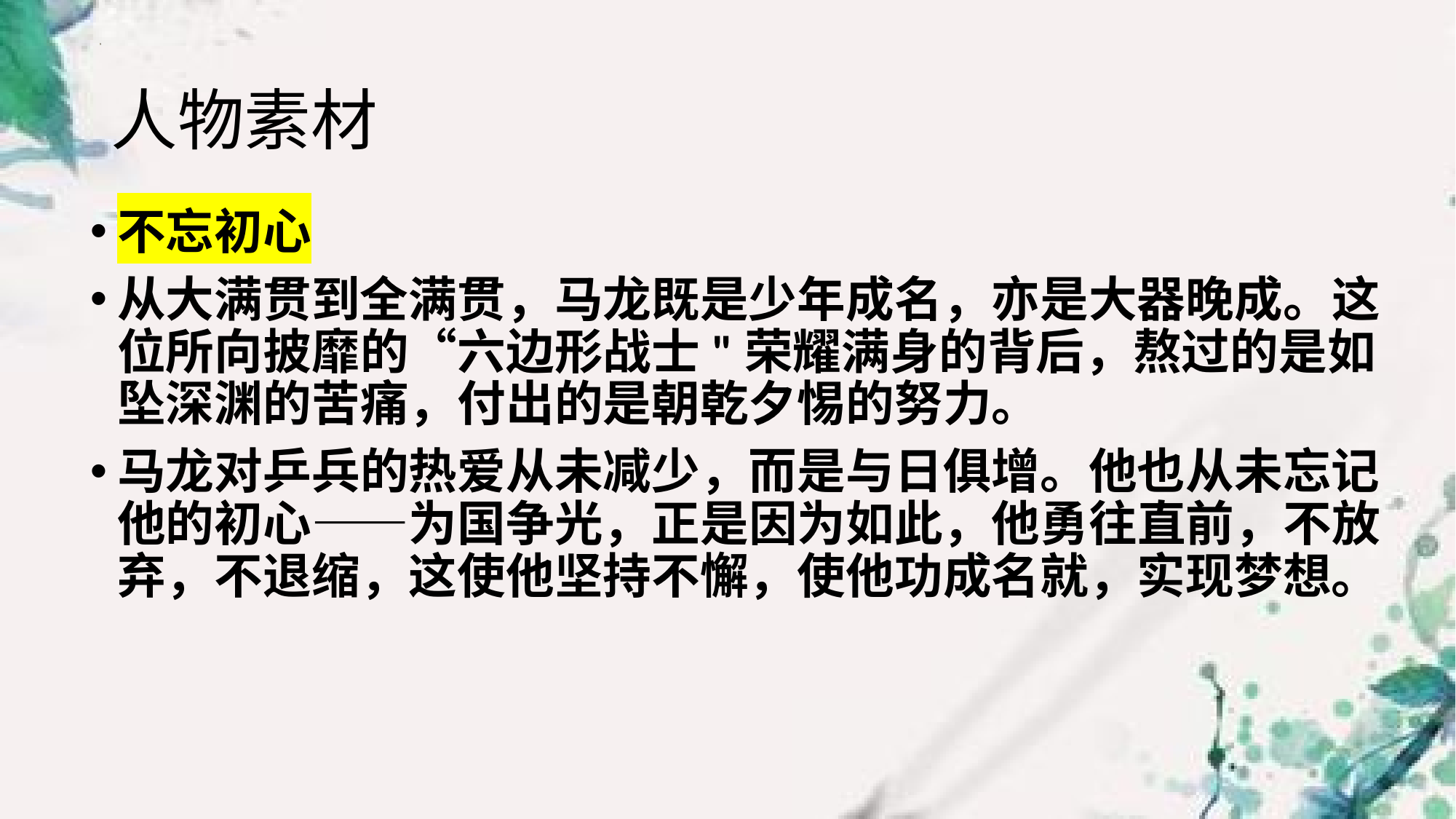

# 人物素材
不忘初心
从大满贯到全满贯，马龙既是少年成名，亦是大器晚成。这位所向披靡的“六边形战士"荣耀满身的背后，熬过的是如坠深渊的苦痛，付出的是朝乾夕惕的努力。
马龙对乒兵的热爱从未减少，而是与日俱增。他也从未忘记他的初心——为国争光，正是因为如此，他勇往直前，不放弃，不退缩，这使他坚持不懈，使他功成名就，实现梦想。